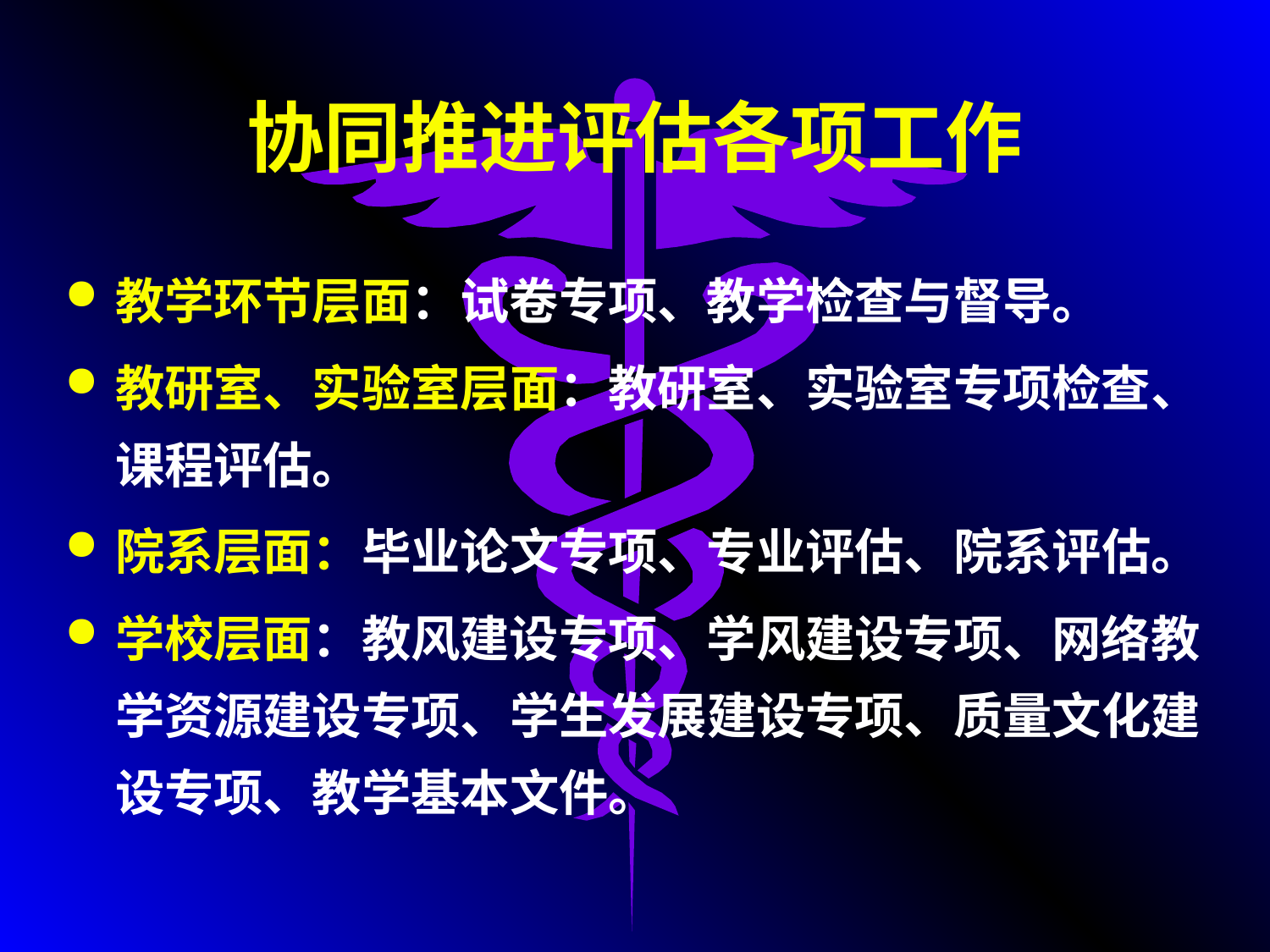

# 协同推进评估各项工作
教学环节层面：试卷专项、教学检查与督导。
教研室、实验室层面：教研室、实验室专项检查、课程评估。
院系层面：毕业论文专项、专业评估、院系评估。
学校层面：教风建设专项、学风建设专项、网络教学资源建设专项、学生发展建设专项、质量文化建设专项、教学基本文件。